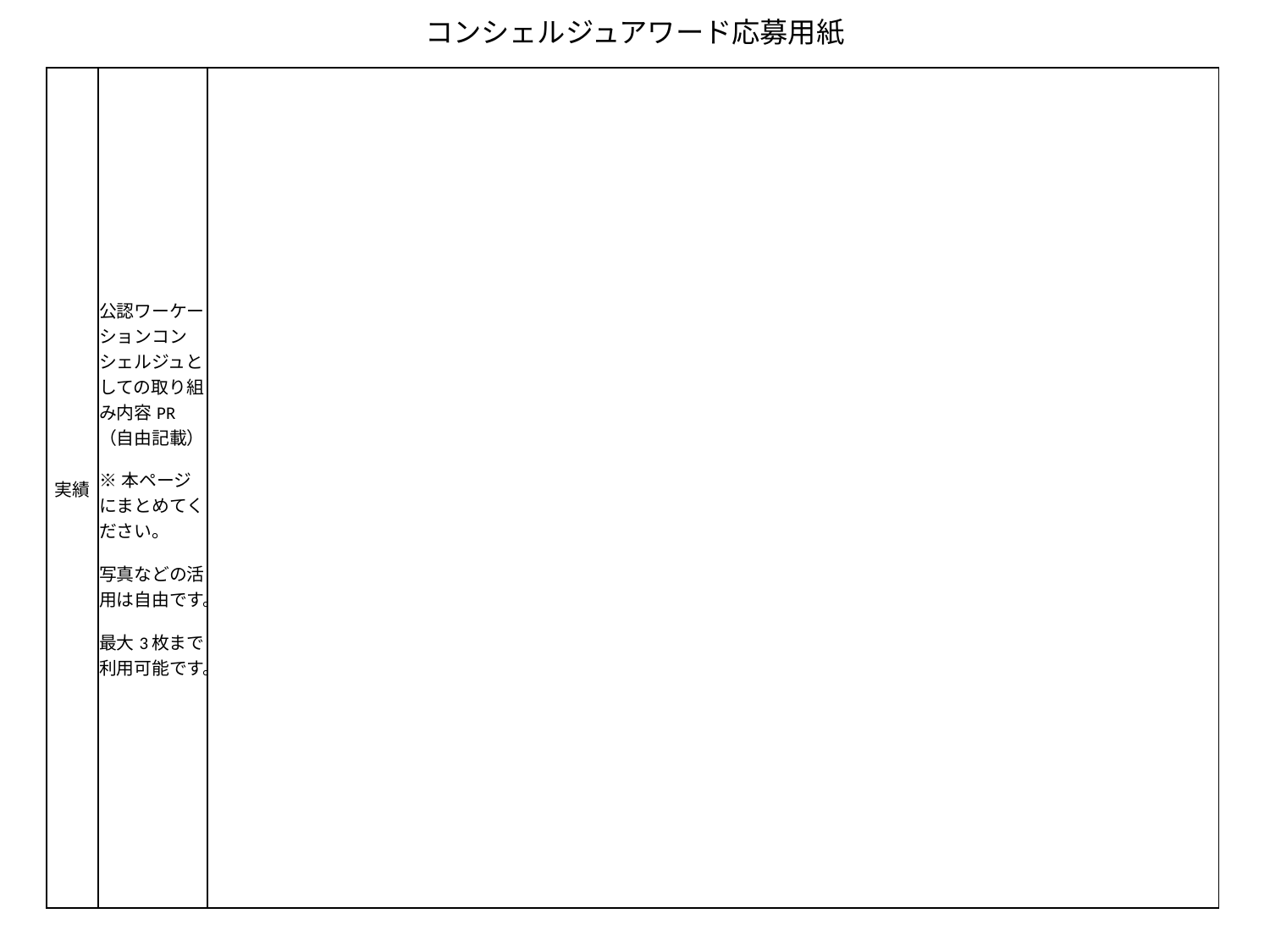

# コンシェルジュアワード応募用紙
| 実績 | 公認ワーケーションコンシェルジュとしての取り組み内容PR（自由記載） ※本ページにまとめてください。 写真などの活用は自由です。 最大3枚まで利用可能です。 |  |
| --- | --- | --- |